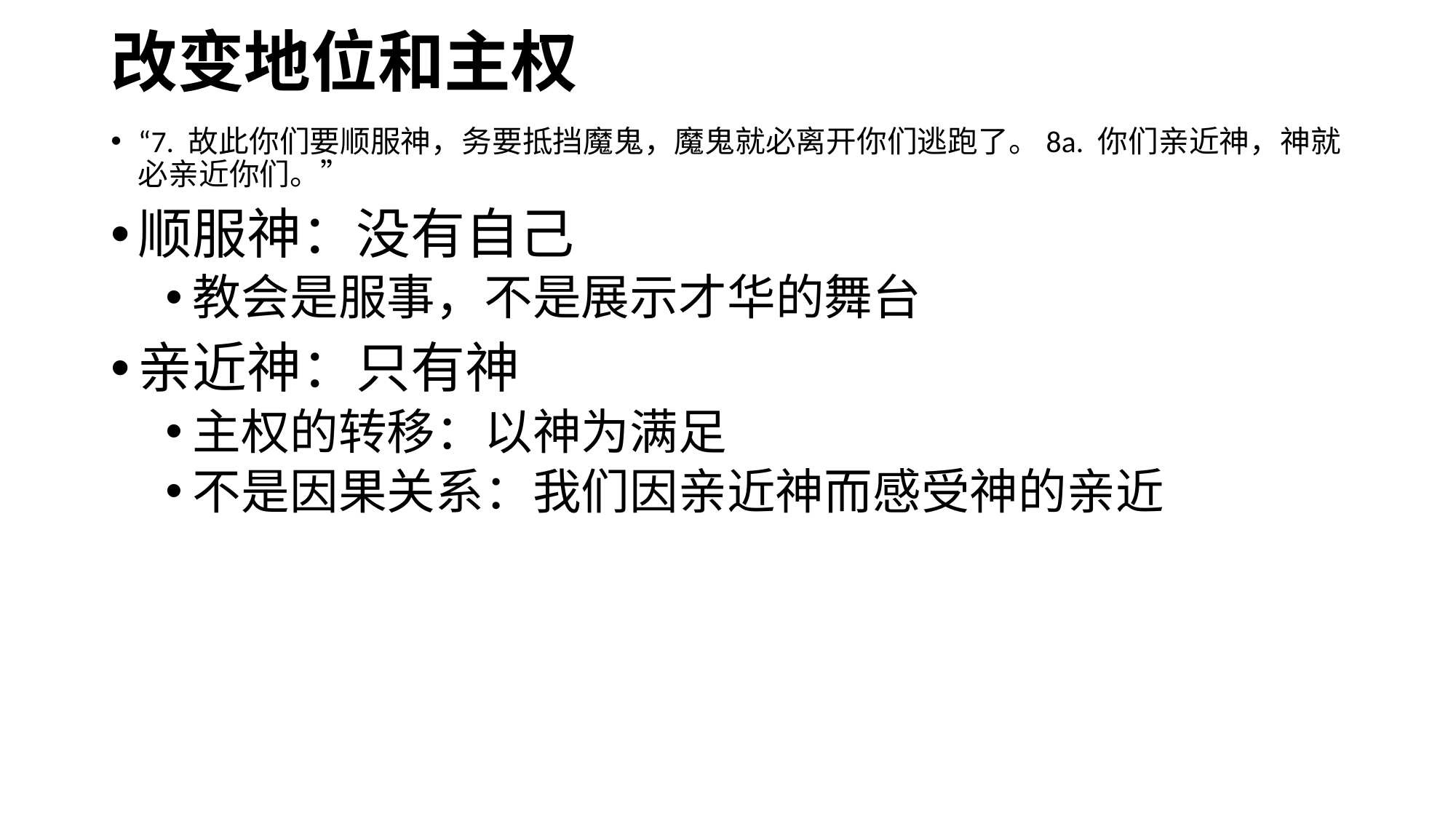

# 改变地位和主权
“7. 故此你们要顺服神，务要抵挡魔鬼，魔鬼就必离开你们逃跑了。8a. 你们亲近神，神就必亲近你们。”
顺服神：没有自己
教会是服事，不是展示才华的舞台
亲近神：只有神
主权的转移：以神为满足
不是因果关系：我们因亲近神而感受神的亲近